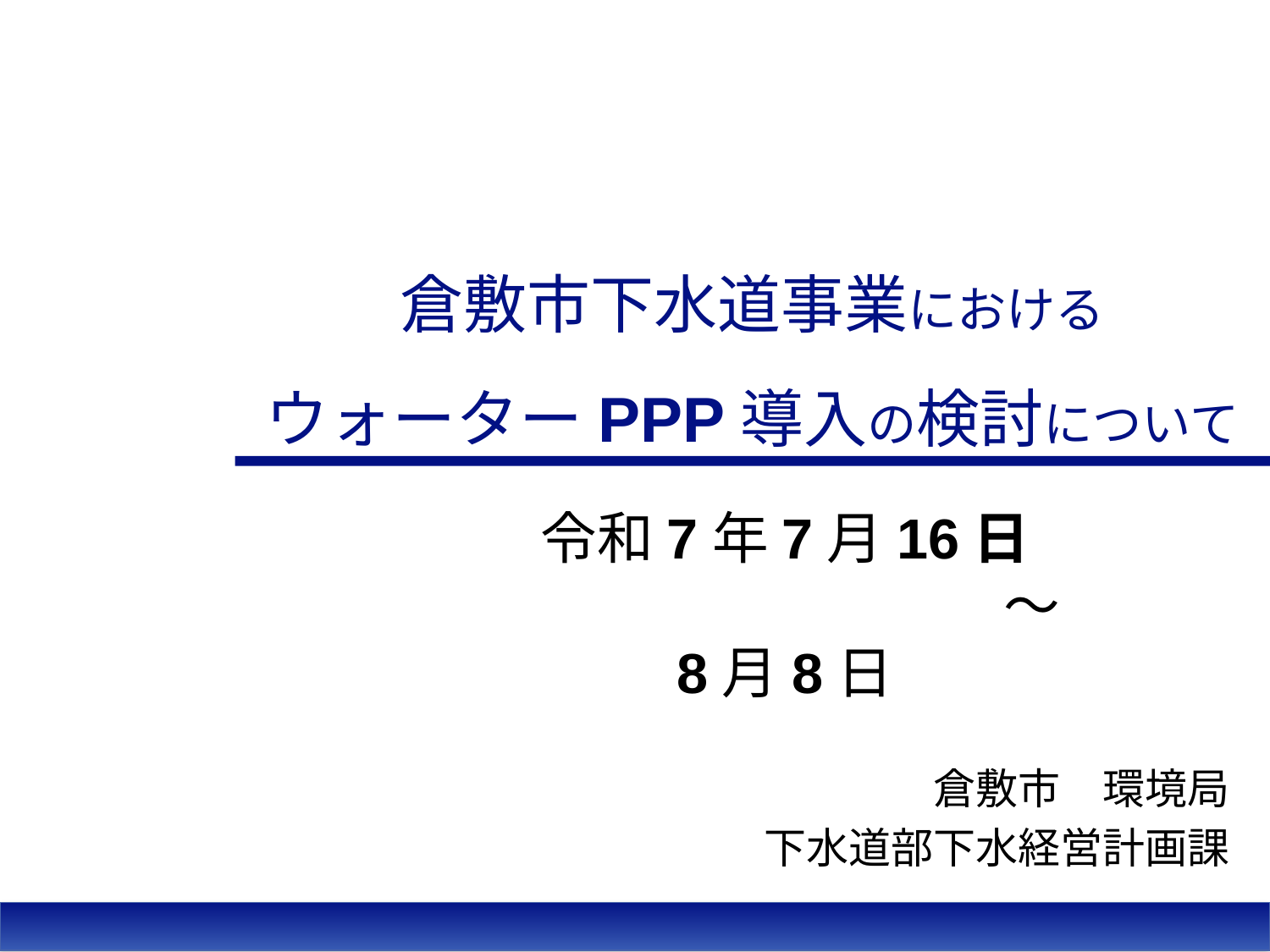

# 倉敷市下水道事業における ウォーターPPP導入の検討について
令和7年7月16日
　　　　　　　　　～8月8日
倉敷市　環境局
下水道部下水経営計画課